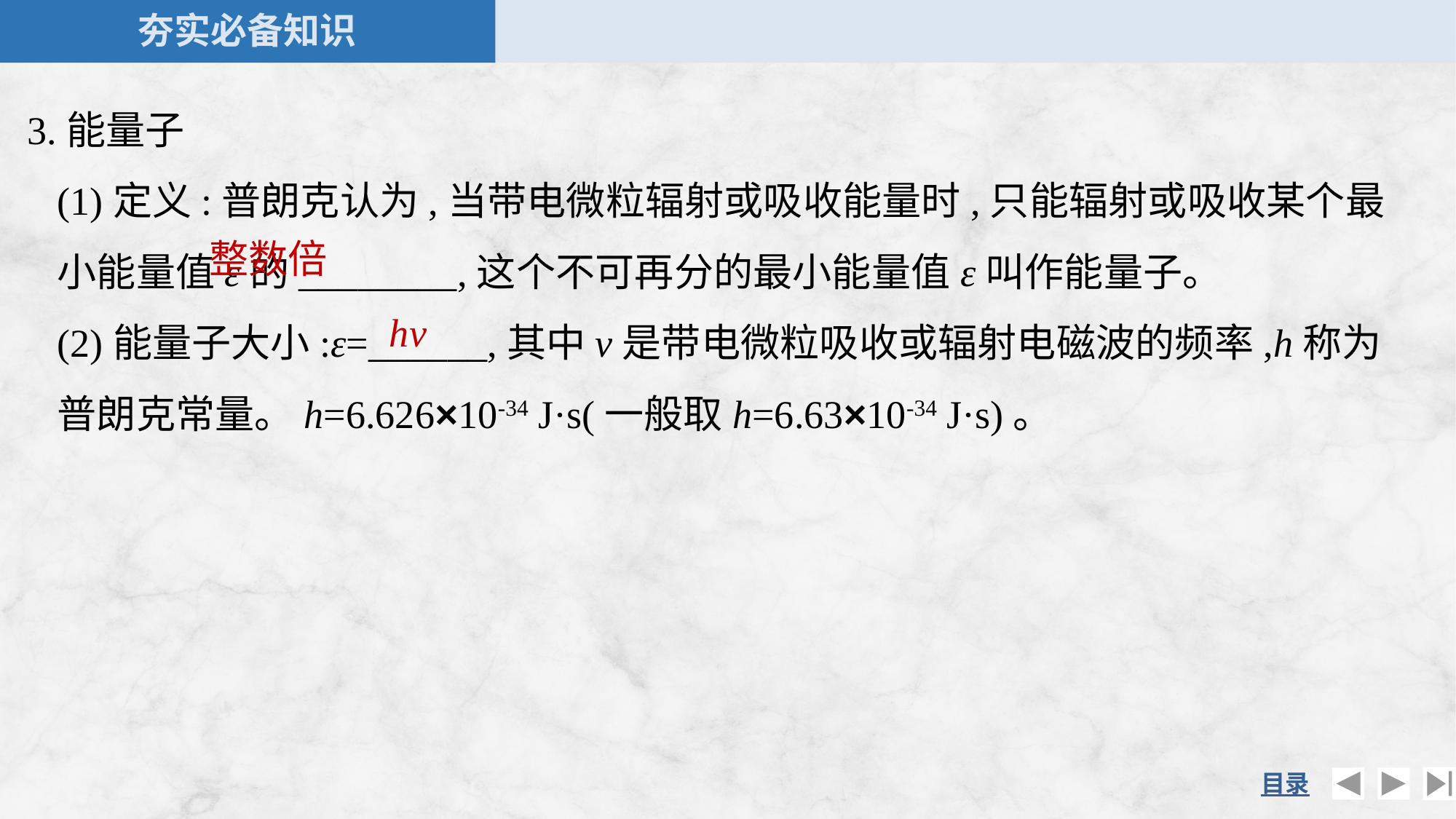

3.能量子
	(1)定义:普朗克认为,当带电微粒辐射或吸收能量时,只能辐射或吸收某个最小能量值ε的________,这个不可再分的最小能量值ε叫作能量子。
	(2)能量子大小:ε=______,其中ν是带电微粒吸收或辐射电磁波的频率,h称为普朗克常量。h=6.626×10-34 J·s(一般取h=6.63×10-34 J·s)。
整数倍
hν